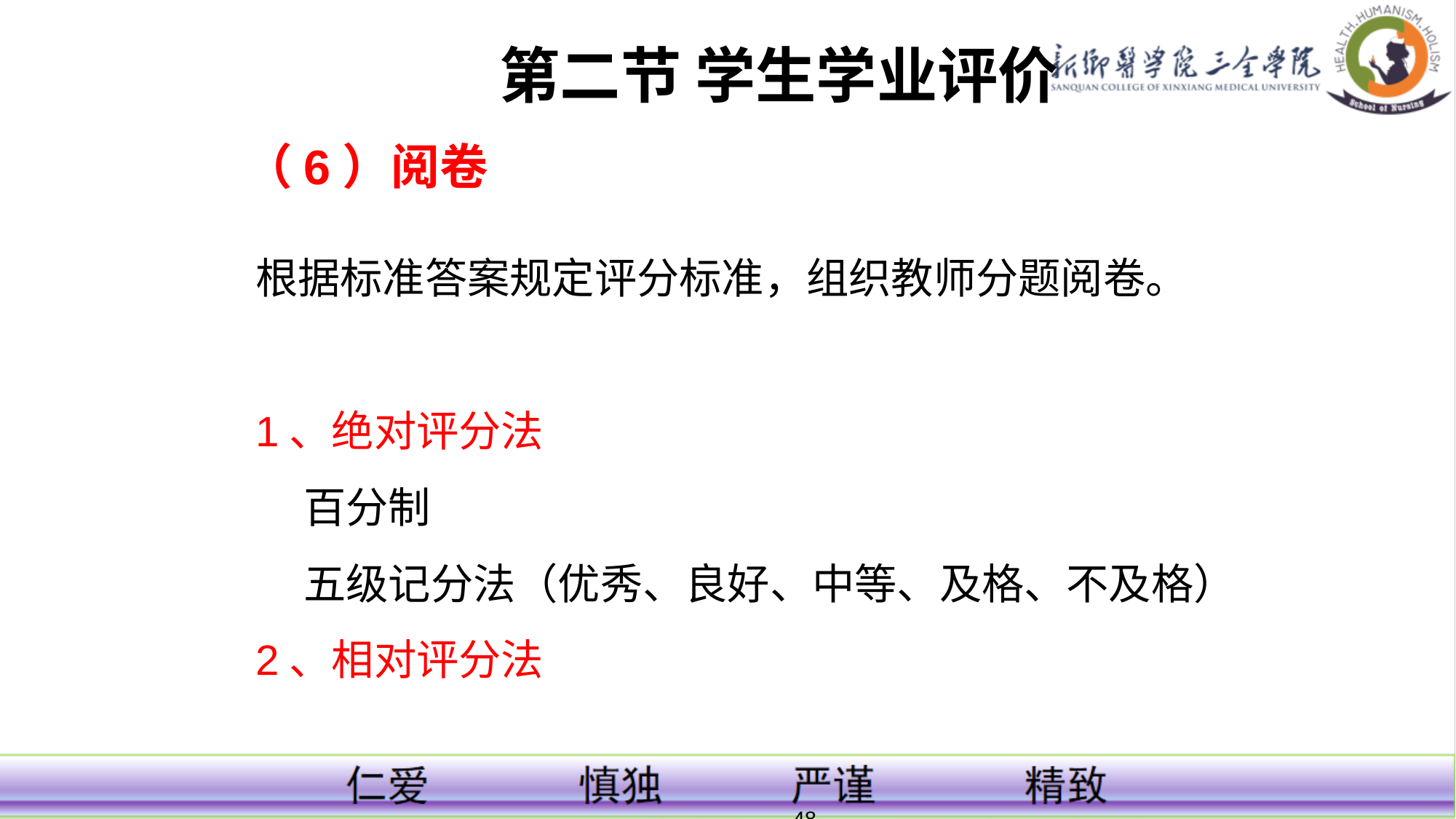

# 第二节 学生学业评价
（6）阅卷
根据标准答案规定评分标准，组织教师分题阅卷。

1、绝对评分法
    百分制
    五级记分法（优秀、良好、中等、及格、不及格）
2、相对评分法

48
48